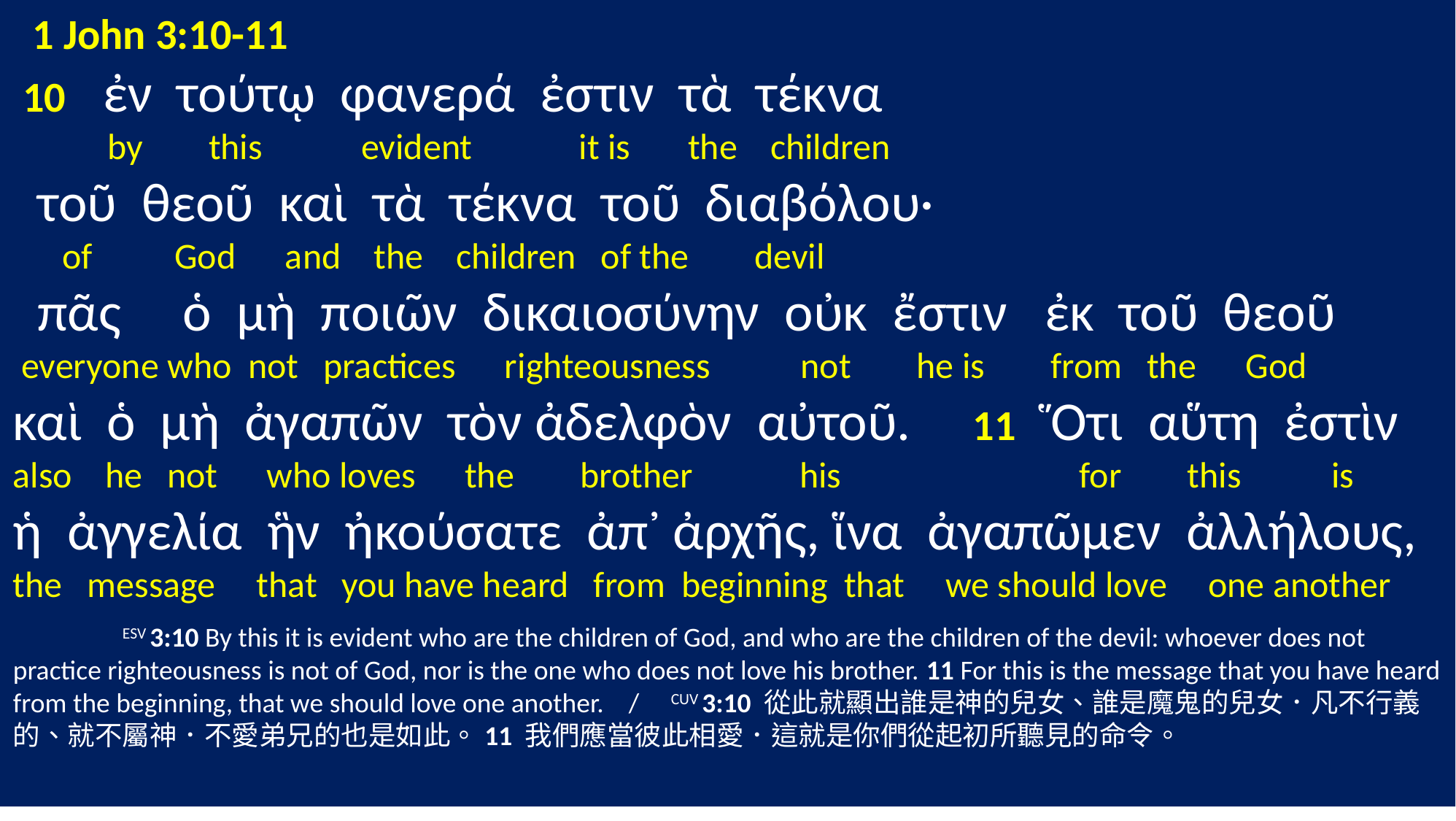

1 John 3:10-11
 10   ἐν  τούτῳ  φανερά  ἐστιν  τὰ  τέκνα
            by        this            evident             it is       the    children
  τοῦ  θεοῦ  καὶ  τὰ  τέκνα  τοῦ  διαβόλου·
      of          God      and    the    children   of the        devil
  πᾶς     ὁ  μὴ  ποιῶν  δικαιοσύνην  οὐκ  ἔστιν   ἐκ  τοῦ  θεοῦ
 everyone who  not   practices      righteousness           not        he is        from   the      God
καὶ  ὁ  μὴ  ἀγαπῶν  τὸν ἀδελφὸν  αὐτοῦ.     11   Ὅτι  αὕτη  ἐστὶν
also    he   not      who loves      the        brother             his                             for        this           is
ἡ  ἀγγελία  ἣν  ἠκούσατε  ἀπ᾽ ἀρχῆς, ἵνα  ἀγαπῶμεν  ἀλλήλους,
the   message     that   you have heard   from  beginning  that     we should love     one another

	ESV 3:10 By this it is evident who are the children of God, and who are the children of the devil: whoever does not practice righteousness is not of God, nor is the one who does not love his brother. 11 For this is the message that you have heard from the beginning, that we should love one another.    /     CUV 3:10 從此就顯出誰是神的兒女、誰是魔鬼的兒女．凡不行義的、就不屬神．不愛弟兄的也是如此。11 我們應當彼此相愛．這就是你們從起初所聽見的命令。